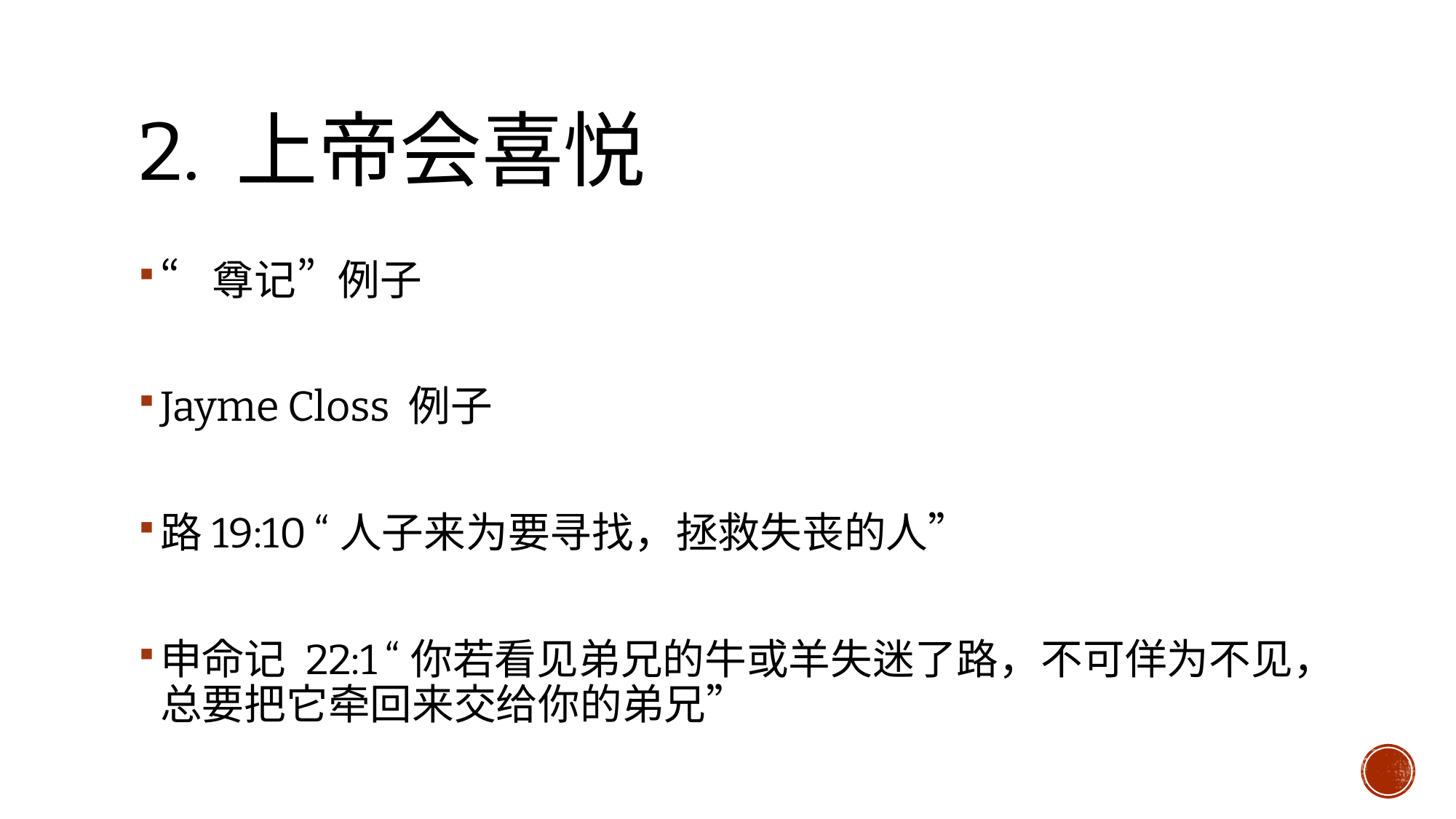

# 2. 上帝会喜悦
“尊记”例子

Jayme Closs 例子

路19:10 “人子来为要寻找，拯救失丧的人”

申命记 22:1 “你若看见弟兄的牛或羊失迷了路，不可佯为不见，总要把它牵回来交给你的弟兄”